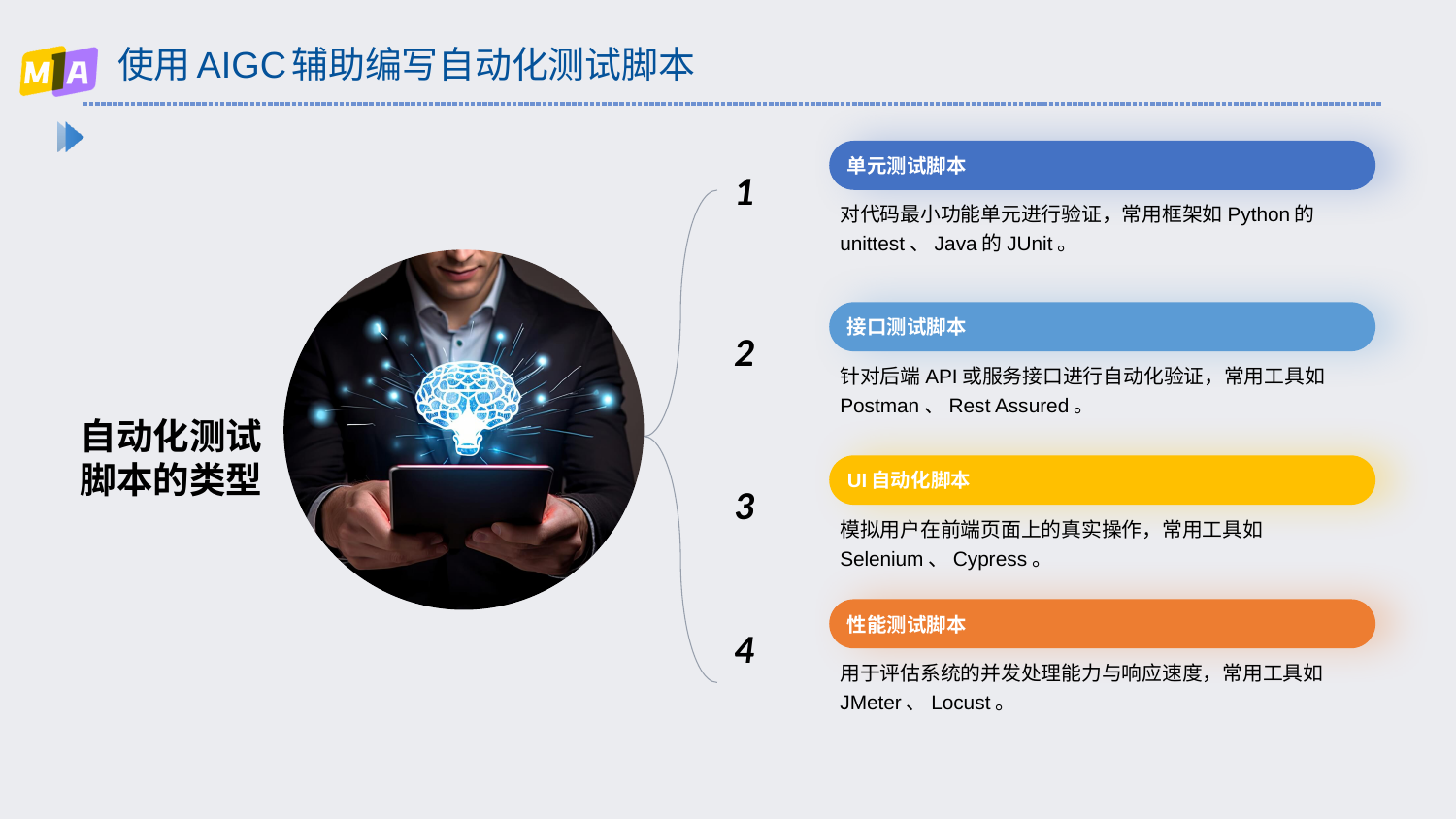

# 使用AIGC辅助编写自动化测试脚本
单元测试脚本
1
对代码最小功能单元进行验证，常用框架如Python的unittest、Java的JUnit。

自动化测试脚本的类型

接口测试脚本
2
针对后端API或服务接口进行自动化验证，常用工具如Postman、Rest Assured。
UI自动化脚本
3
模拟用户在前端页面上的真实操作，常用工具如Selenium、Cypress。
性能测试脚本
4
用于评估系统的并发处理能力与响应速度，常用工具如JMeter、Locust。